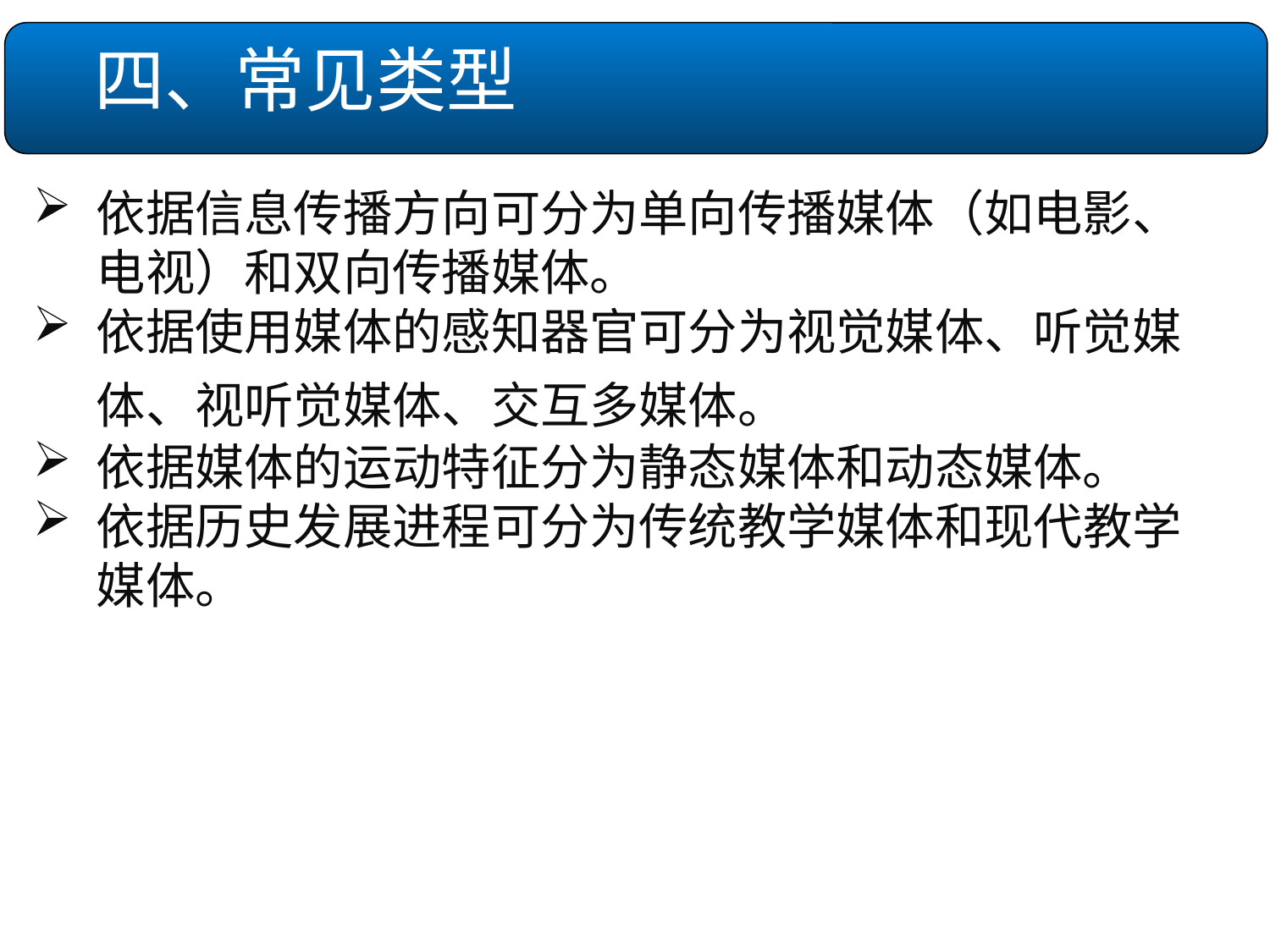

四、常见类型
依据信息传播方向可分为单向传播媒体（如电影、电视）和双向传播媒体。
依据使用媒体的感知器官可分为视觉媒体、听觉媒体、视听觉媒体、交互多媒体。
依据媒体的运动特征分为静态媒体和动态媒体。
依据历史发展进程可分为传统教学媒体和现代教学媒体。